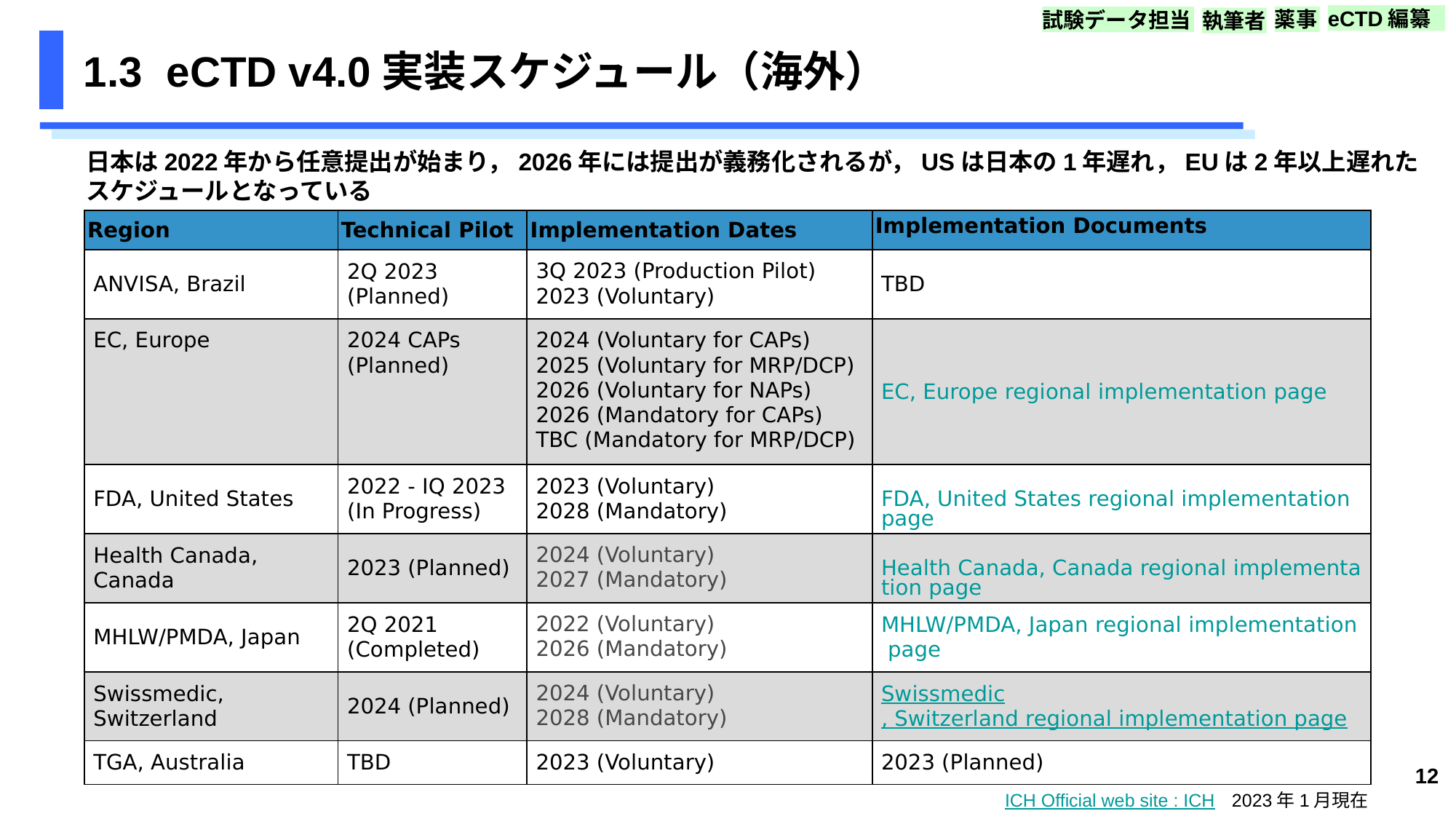

eCTD編纂
薬事
試験データ担当
執筆者
# 1.3  eCTD v4.0実装スケジュール（海外）
日本は2022年から任意提出が始まり，2026年には提出が義務化されるが，USは日本の1年遅れ，EUは2年以上遅れた
スケジュールとなっている
| Region | Technical Pilot | Implementation Dates | Implementation Documents |
| --- | --- | --- | --- |
| ANVISA, Brazil | 2Q 2023 (Planned) | 3Q 2023 (Production Pilot) 2023 (Voluntary) | TBD |
| EC, Europe | 2024 CAPs (Planned) | 2024 (Voluntary for CAPs) 2025 (Voluntary for MRP/DCP) 2026 (Voluntary for NAPs) 2026 (Mandatory for CAPs) TBC (Mandatory for MRP/DCP) | EC, Europe regional implementation page |
| FDA, United States | 2022 - IQ 2023 (In Progress) | 2023 (Voluntary) 2028 (Mandatory) | FDA, United States regional implementation page |
| Health Canada, Canada | 2023 (Planned) | 2024 (Voluntary) 2027 (Mandatory) | Health Canada, Canada regional implementation page |
| MHLW/PMDA, Japan | 2Q 2021 (Completed) | 2022 (Voluntary) 2026 (Mandatory) | MHLW/PMDA, Japan regional implementation page |
| Swissmedic, Switzerland | 2024 (Planned) | 2024 (Voluntary) 2028 (Mandatory) | Swissmedic, Switzerland regional implementation page |
| TGA, Australia | TBD | 2023 (Voluntary) | 2023 (Planned) |
12
ICH Official web site : ICH
2023年1月現在